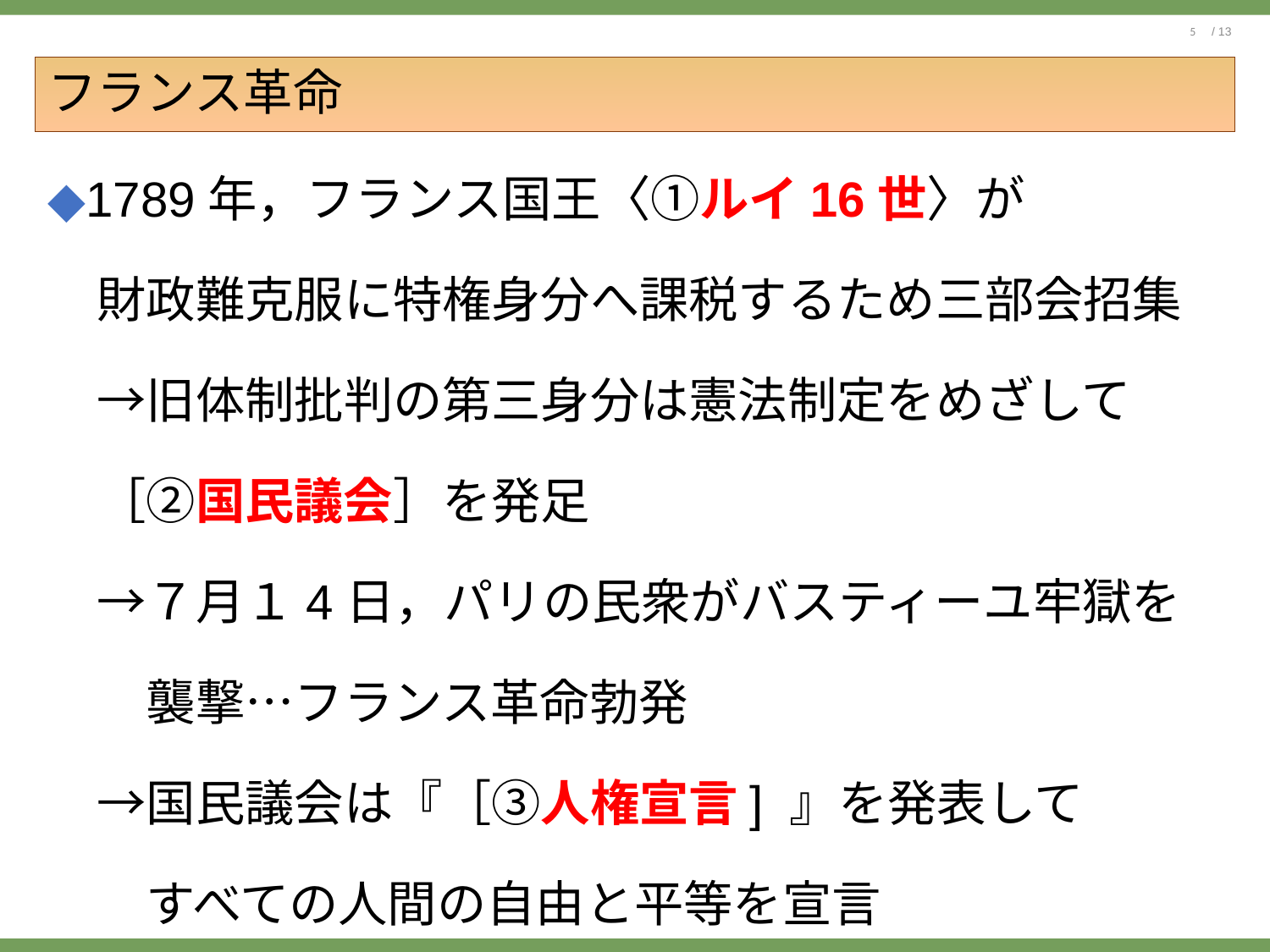

# フランス革命
◆1789年，フランス国王〈①ルイ16世〉が
　財政難克服に特権身分へ課税するため三部会招集
　→旧体制批判の第三身分は憲法制定をめざして
　［②国民議会］を発足
　→７月１4日，パリの民衆がバスティーユ牢獄を
　　襲撃…フランス革命勃発
　→国民議会は『［③人権宣言] 』を発表して
　　すべての人間の自由と平等を宣言